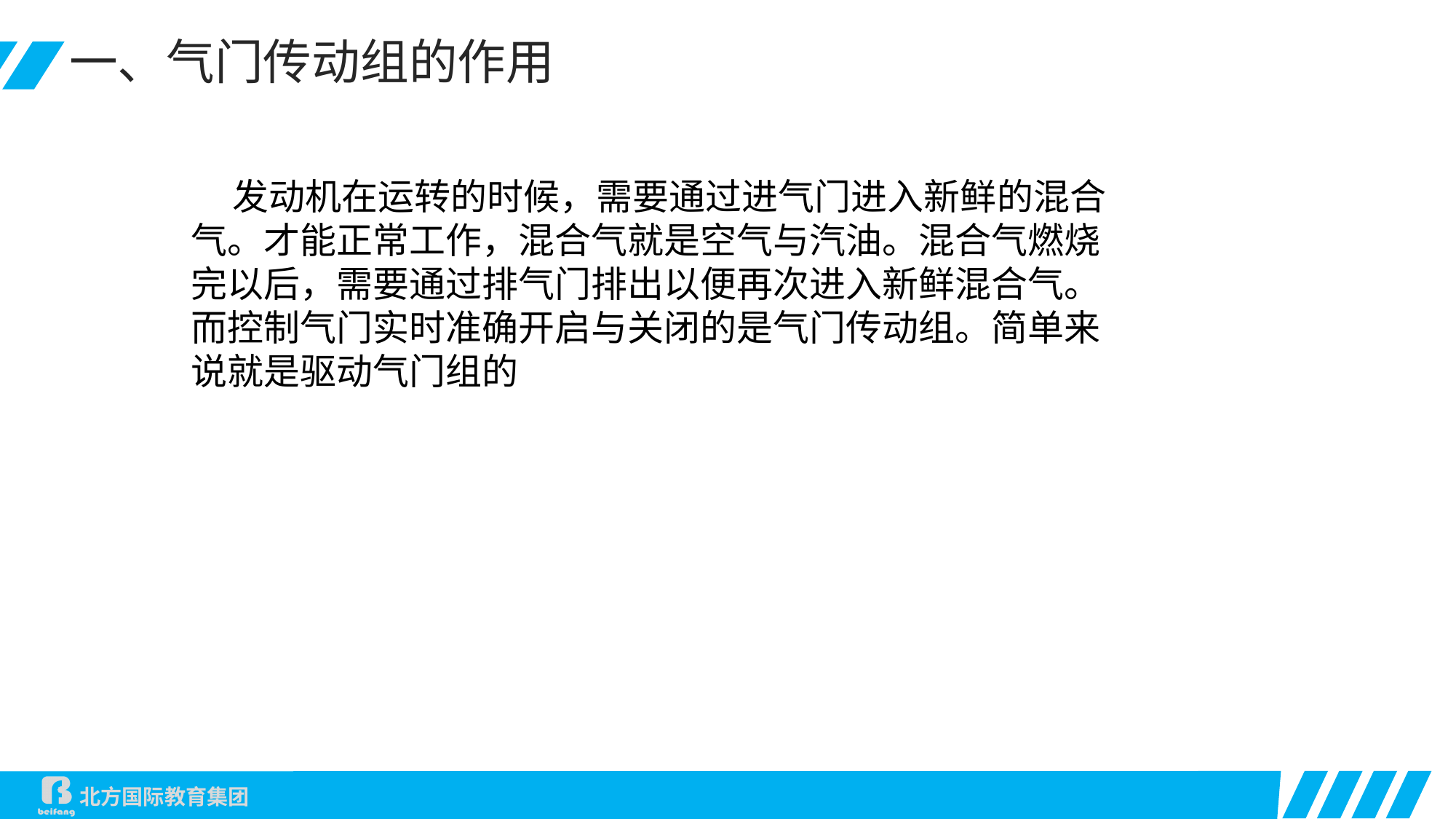

一、气门传动组的作用
    发动机在运转的时候，需要通过进气门进入新鲜的混合气。才能正常工作，混合气就是空气与汽油。混合气燃烧完以后，需要通过排气门排出以便再次进入新鲜混合气。而控制气门实时准确开启与关闭的是气门传动组。简单来说就是驱动气门组的